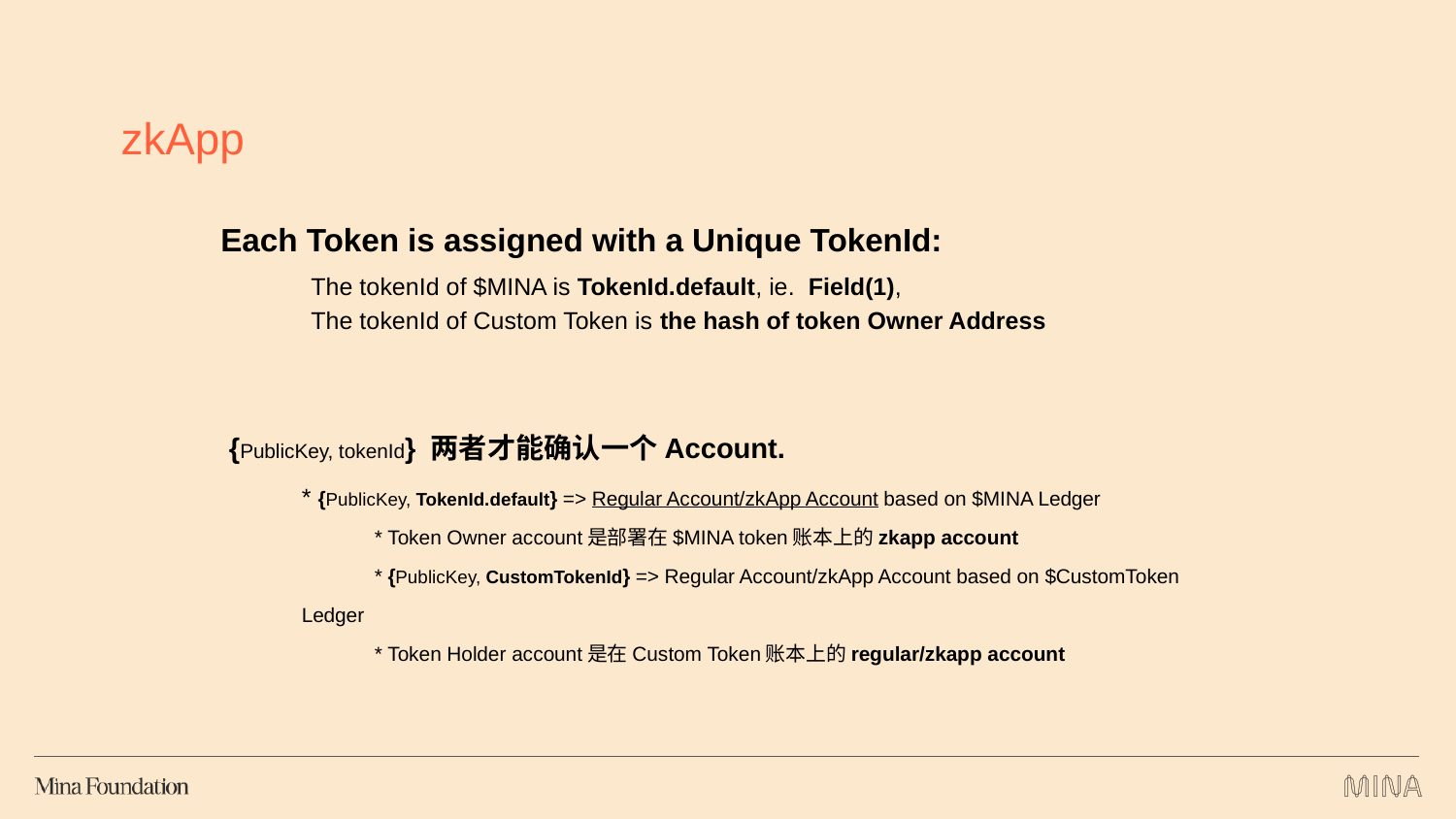

zkApp
Each Token is assigned with a Unique TokenId:
The tokenId of $MINA is TokenId.default, ie.  Field(1),
The tokenId of Custom Token is the hash of token Owner Address
{PublicKey, tokenId} 两者才能确认一个Account.
* {PublicKey, TokenId.default} => Regular Account/zkApp Account based on $MINA Ledger
* Token Owner account是部署在$MINA token账本上的zkapp account
* {PublicKey, CustomTokenId} => Regular Account/zkApp Account based on $CustomToken Ledger
* Token Holder account是在Custom Token账本上的regular/zkapp account